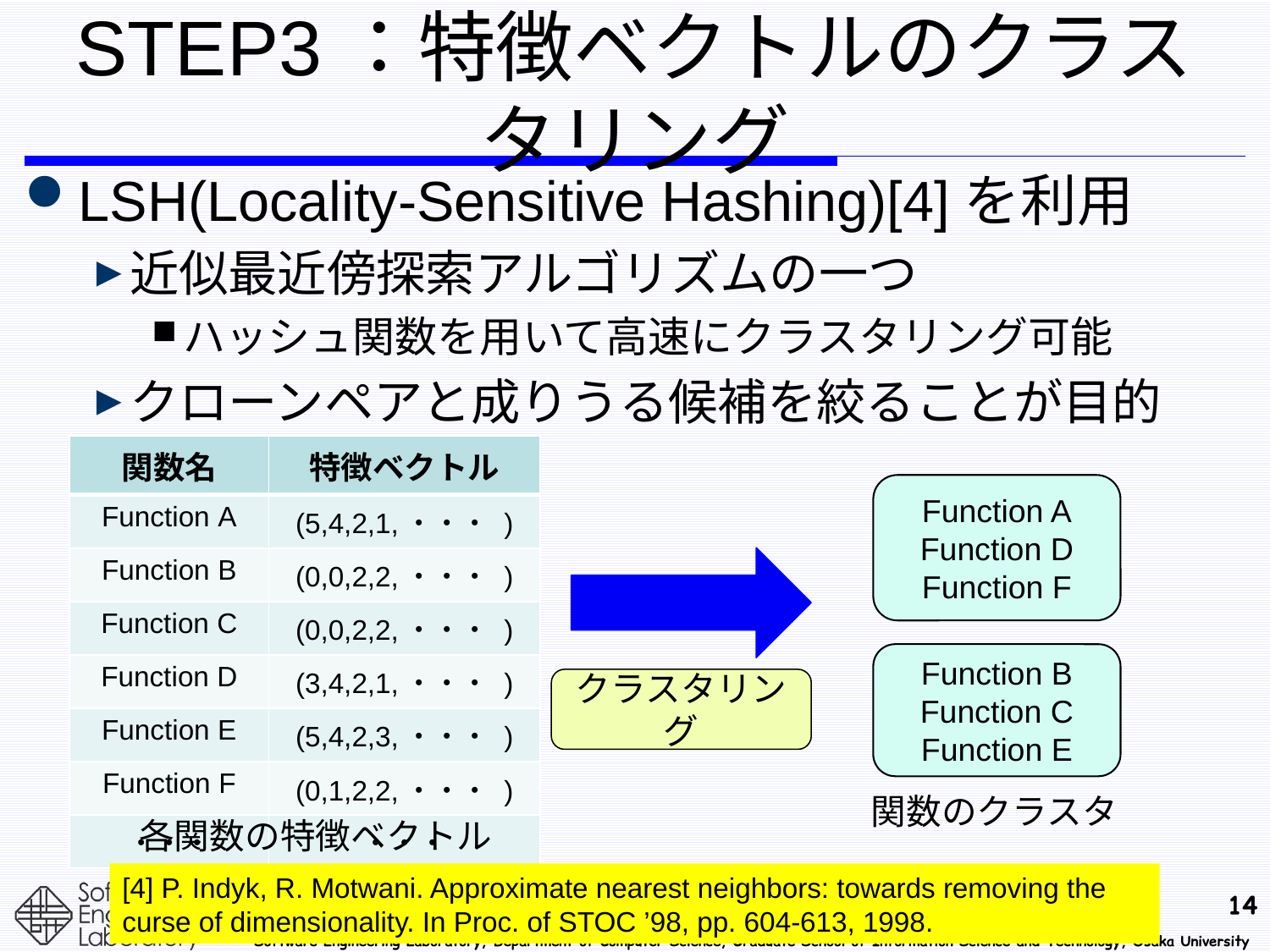

# STEP3：特徴ベクトルのクラスタリング
LSH(Locality-Sensitive Hashing)[4]を利用
近似最近傍探索アルゴリズムの一つ
ハッシュ関数を用いて高速にクラスタリング可能
クローンペアと成りうる候補を絞ることが目的
| 関数名 | 特徴ベクトル |
| --- | --- |
| Function A | (5,4,2,1,・・・ ) |
| Function B | (0,0,2,2,・・・ ) |
| Function C | (0,0,2,2,・・・ ) |
| Function D | (3,4,2,1,・・・ ) |
| Function E | (5,4,2,3,・・・ ) |
| Function F | (0,1,2,2,・・・ ) |
| ・・・ | ・・・ |
Function A
Function D
Function F

Function B
Function C
Function E
クラスタリング
関数のクラスタ
各関数の特徴ベクトル
[4] P. Indyk, R. Motwani. Approximate nearest neighbors: towards removing the curse of dimensionality. In Proc. of STOC ’98, pp. 604-613, 1998.